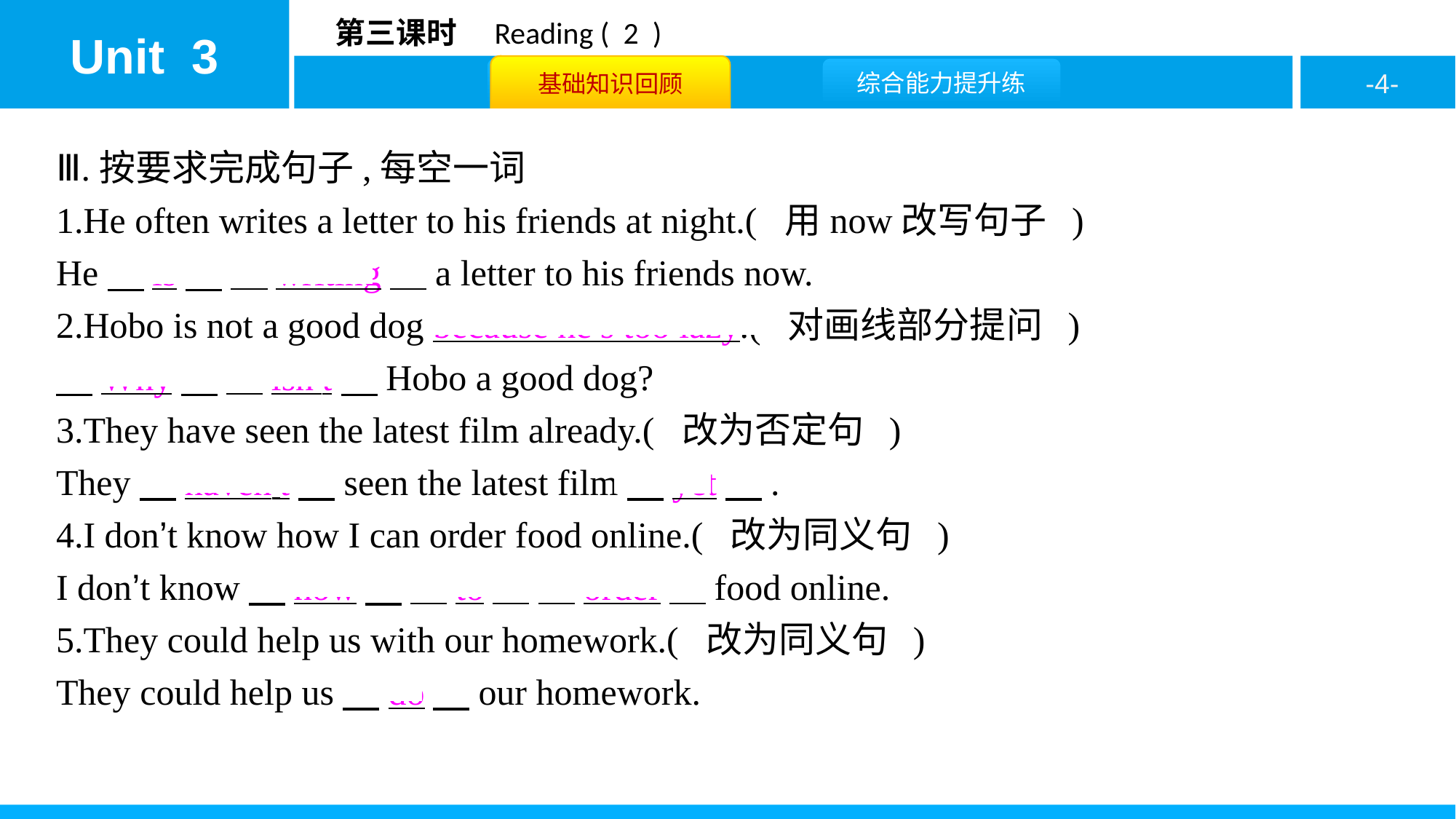

Ⅲ.按要求完成句子,每空一词
1.He often writes a letter to his friends at night.(  用now改写句子  )
He　is　 　writing　a letter to his friends now.
2.Hobo is not a good dog because he’s too lazy.(  对画线部分提问  )
　Why　 　isn’t　Hobo a good dog?
3.They have seen the latest film already.(  改为否定句  )
They　haven’t　seen the latest film　yet　.
4.I don’t know how I can order food online.(  改为同义句  )
I don’t know　how　 　to　 　order　food online.
5.They could help us with our homework.(  改为同义句  )
They could help us　do　our homework.